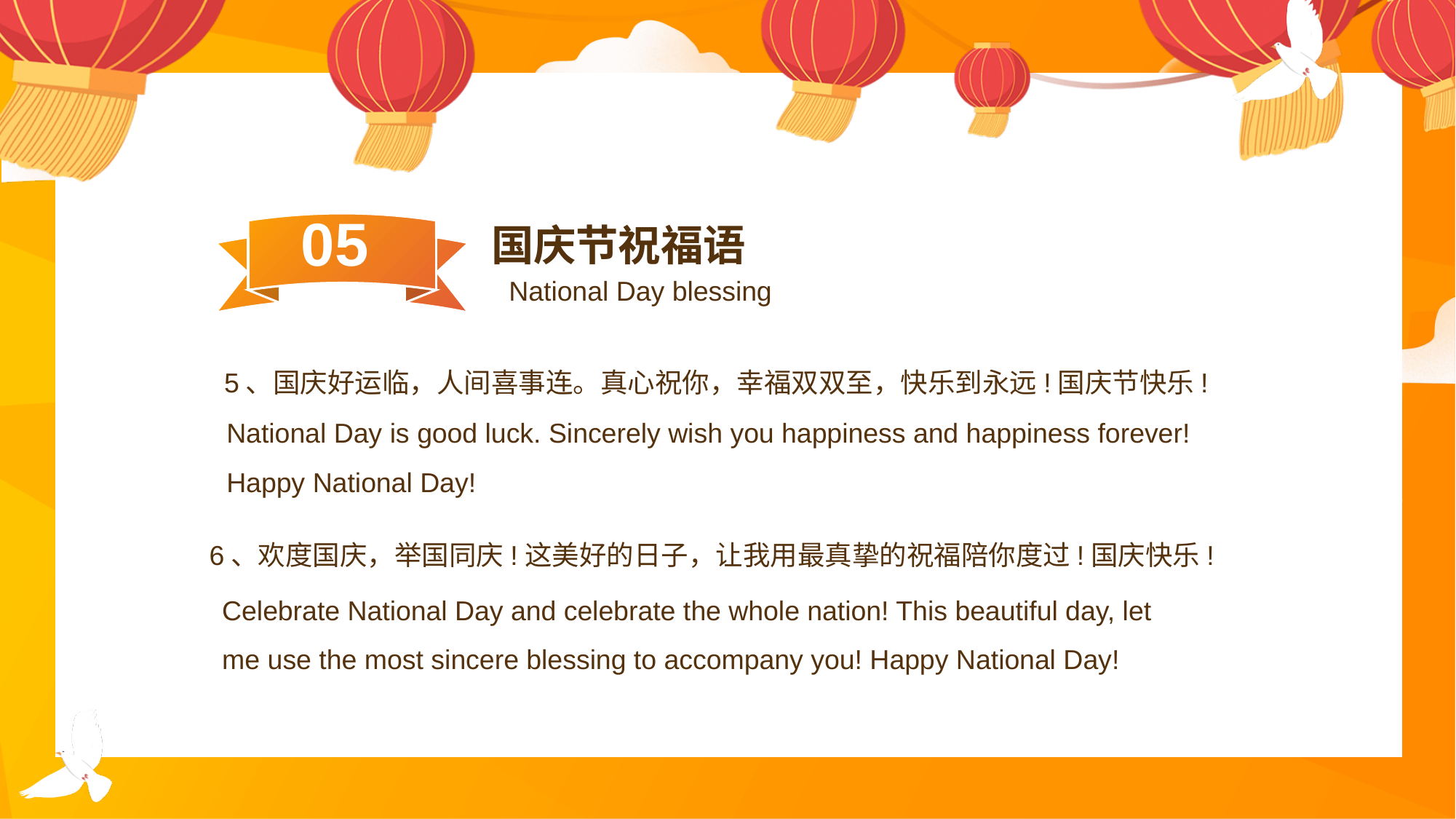

05

国庆节祝福语
National Day blessing
5、国庆好运临，人间喜事连。真心祝你，幸福双双至，快乐到永远!国庆节快乐!
National Day is good luck. Sincerely wish you happiness and happiness forever! Happy National Day!
6、欢度国庆，举国同庆!这美好的日子，让我用最真挚的祝福陪你度过!国庆快乐!
Celebrate National Day and celebrate the whole nation! This beautiful day, let me use the most sincere blessing to accompany you! Happy National Day!